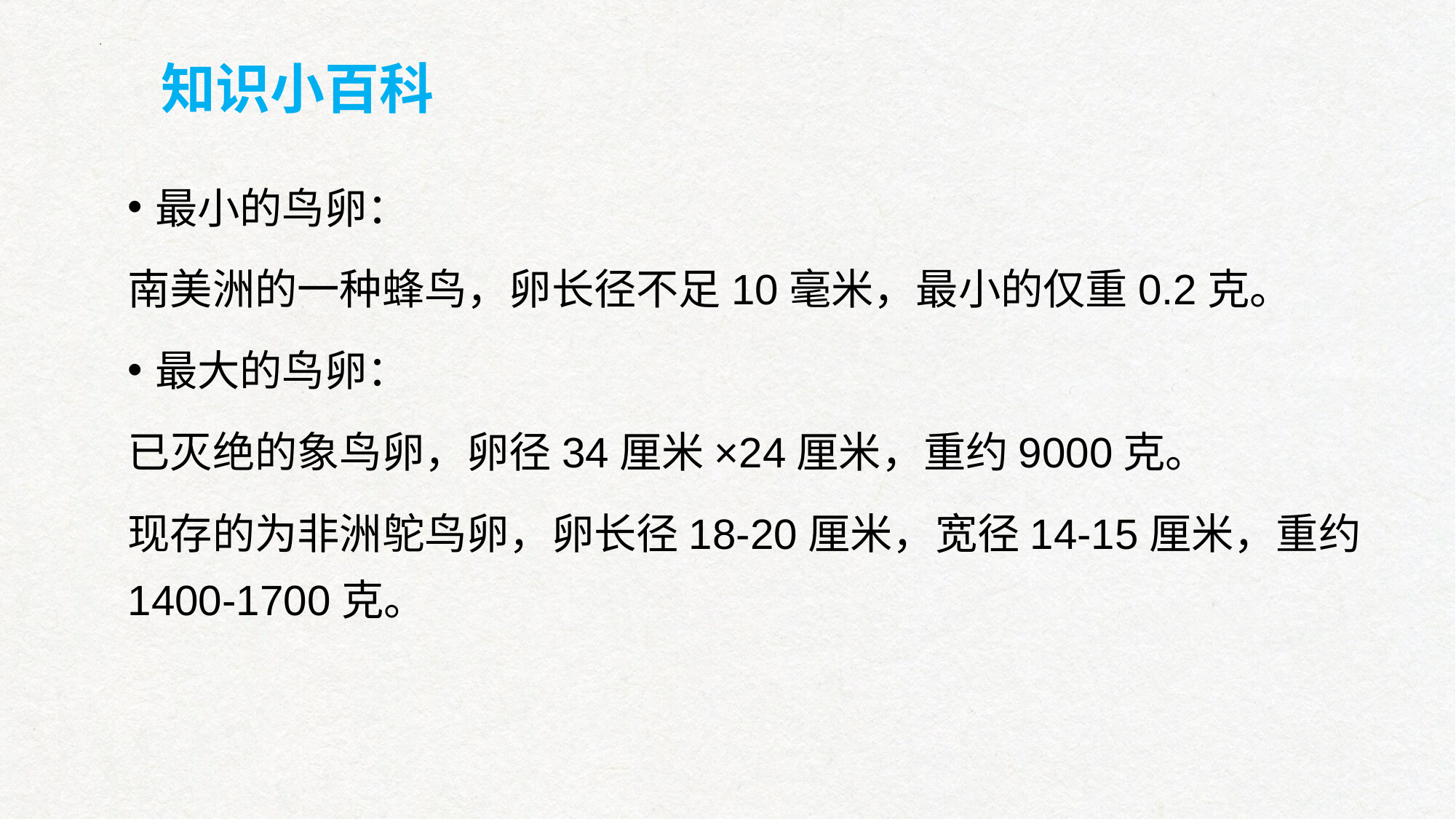

知识小百科
最小的鸟卵：
南美洲的一种蜂鸟，卵长径不足10毫米，最小的仅重0.2克。
最大的鸟卵：
已灭绝的象鸟卵，卵径34厘米×24厘米，重约9000克。
现存的为非洲鸵鸟卵，卵长径18-20厘米，宽径14-15厘米，重约1400-1700克。